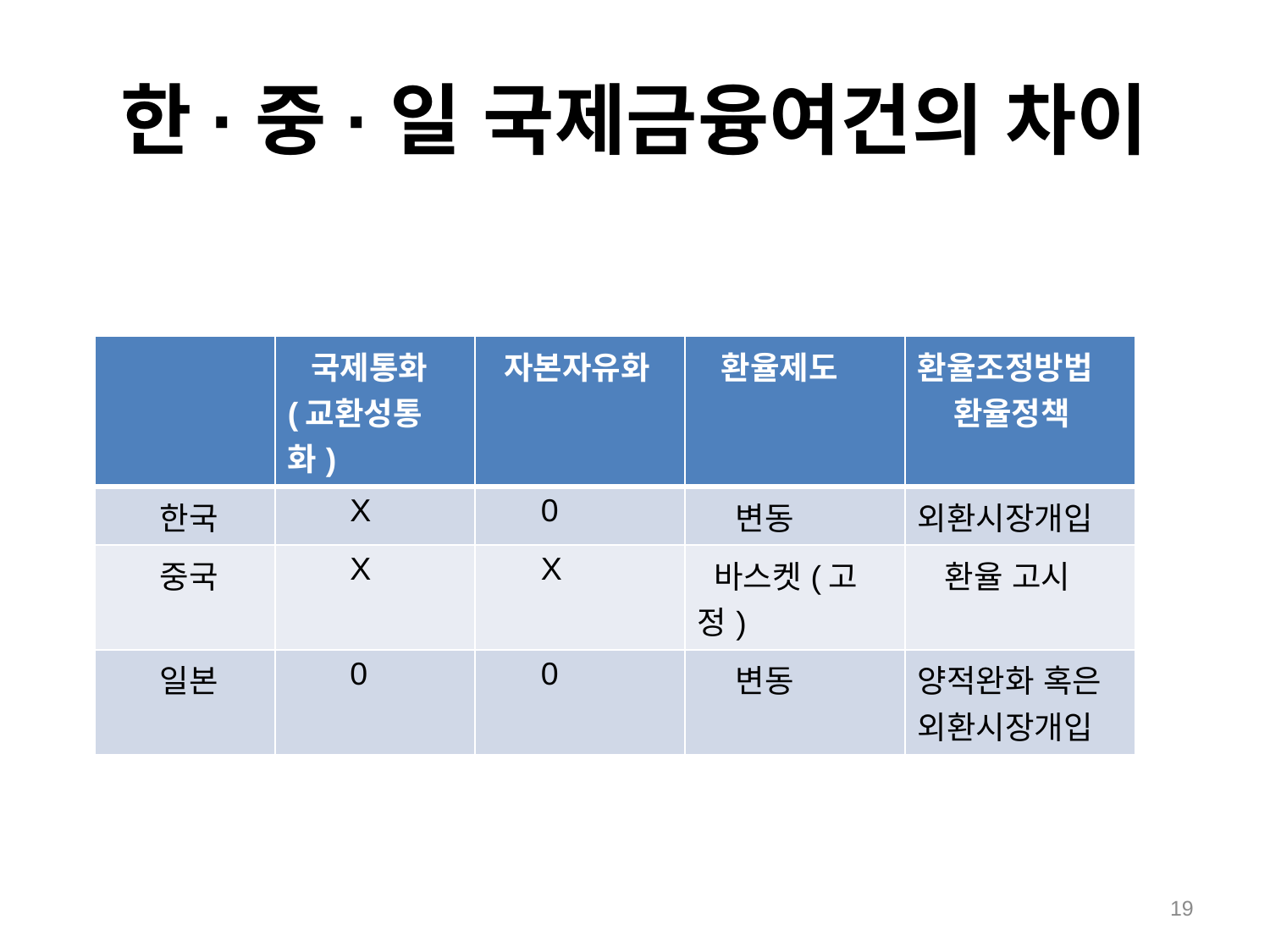

# 한·중·일 국제금융여건의 차이
|  | 국제통화 (교환성통화) | 자본자유화 | 환율제도 | 환율조정방법 환율정책 |
| --- | --- | --- | --- | --- |
| 한국 | X | 0 | 변동 | 외환시장개입 |
| 중국 | X | X | 바스켓(고정) | 환율 고시 |
| 일본 | 0 | 0 | 변동 | 양적완화 혹은 외환시장개입 |
19